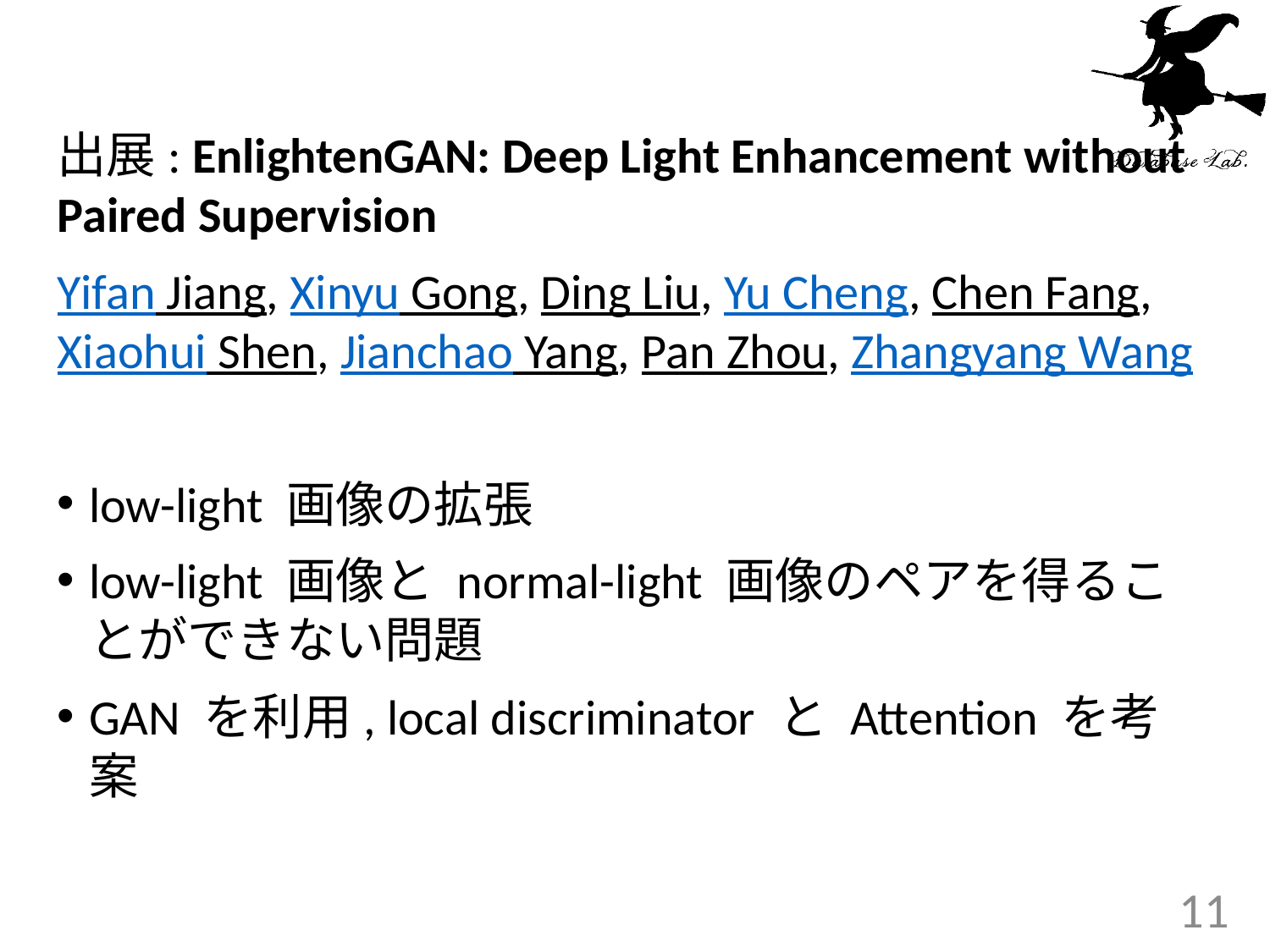

#
出展: EnlightenGAN: Deep Light Enhancement without Paired Supervision
Yifan Jiang, Xinyu Gong, Ding Liu, Yu Cheng, Chen Fang, Xiaohui Shen, Jianchao Yang, Pan Zhou, Zhangyang Wang

low-light 画像の拡張
low-light 画像と normal-light 画像のペアを得ることができない問題
GAN を利用, local discriminator と Attention を考案

11